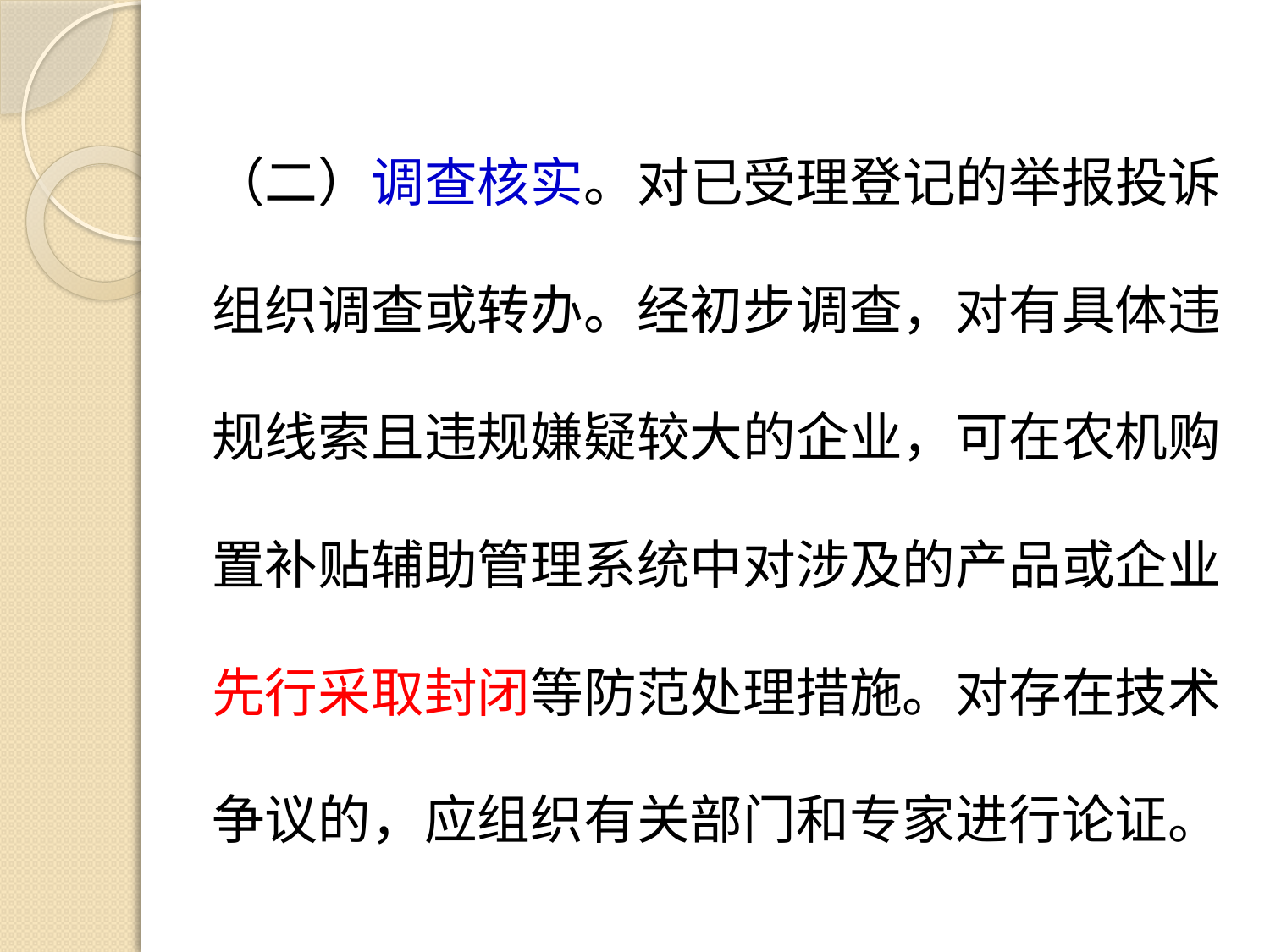

（二）调查核实。对已受理登记的举报投诉组织调查或转办。经初步调查，对有具体违规线索且违规嫌疑较大的企业，可在农机购置补贴辅助管理系统中对涉及的产品或企业先行采取封闭等防范处理措施。对存在技术争议的，应组织有关部门和专家进行论证。